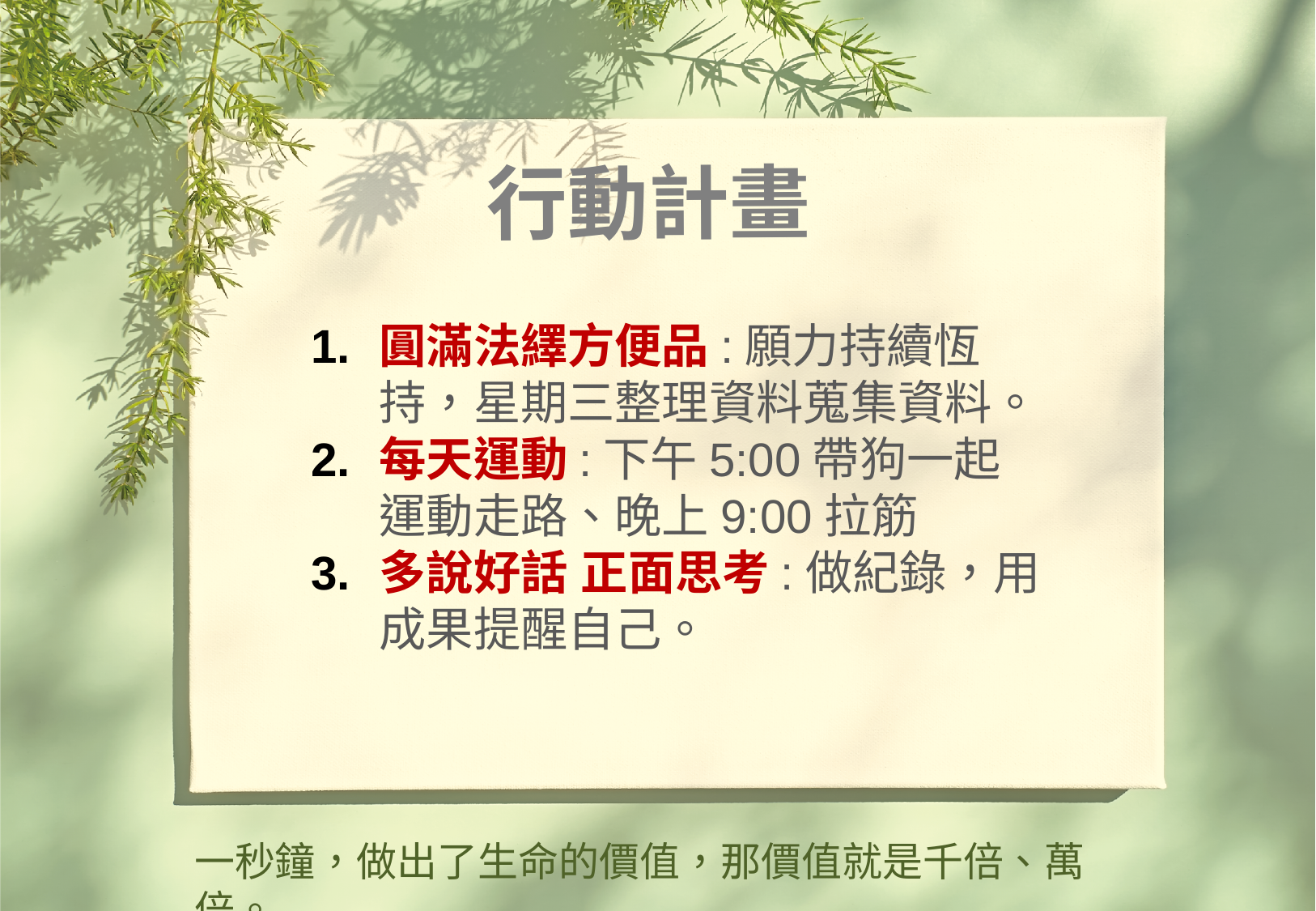

行動計畫
圓滿法繹方便品:願力持續恆持，星期三整理資料蒐集資料。
每天運動:下午5:00帶狗一起運動走路、晚上9:00拉筋
多說好話 正面思考:做紀錄，用成果提醒自己。
一秒鐘，做出了生命的價值，那價值就是千倍、萬倍。